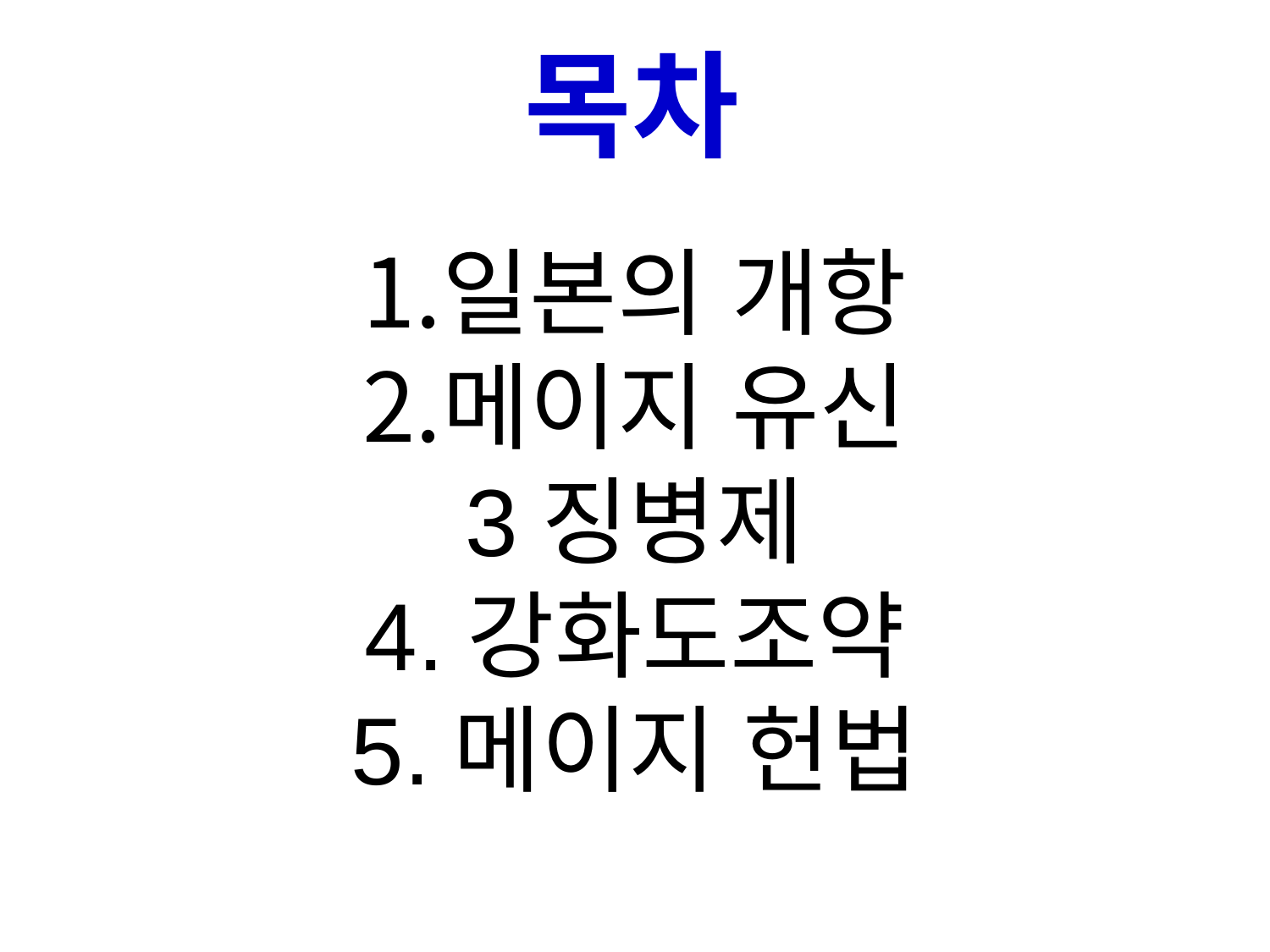

목차
일본의 개항
메이지 유신
3징병제
4.강화도조약
5.메이지 헌법